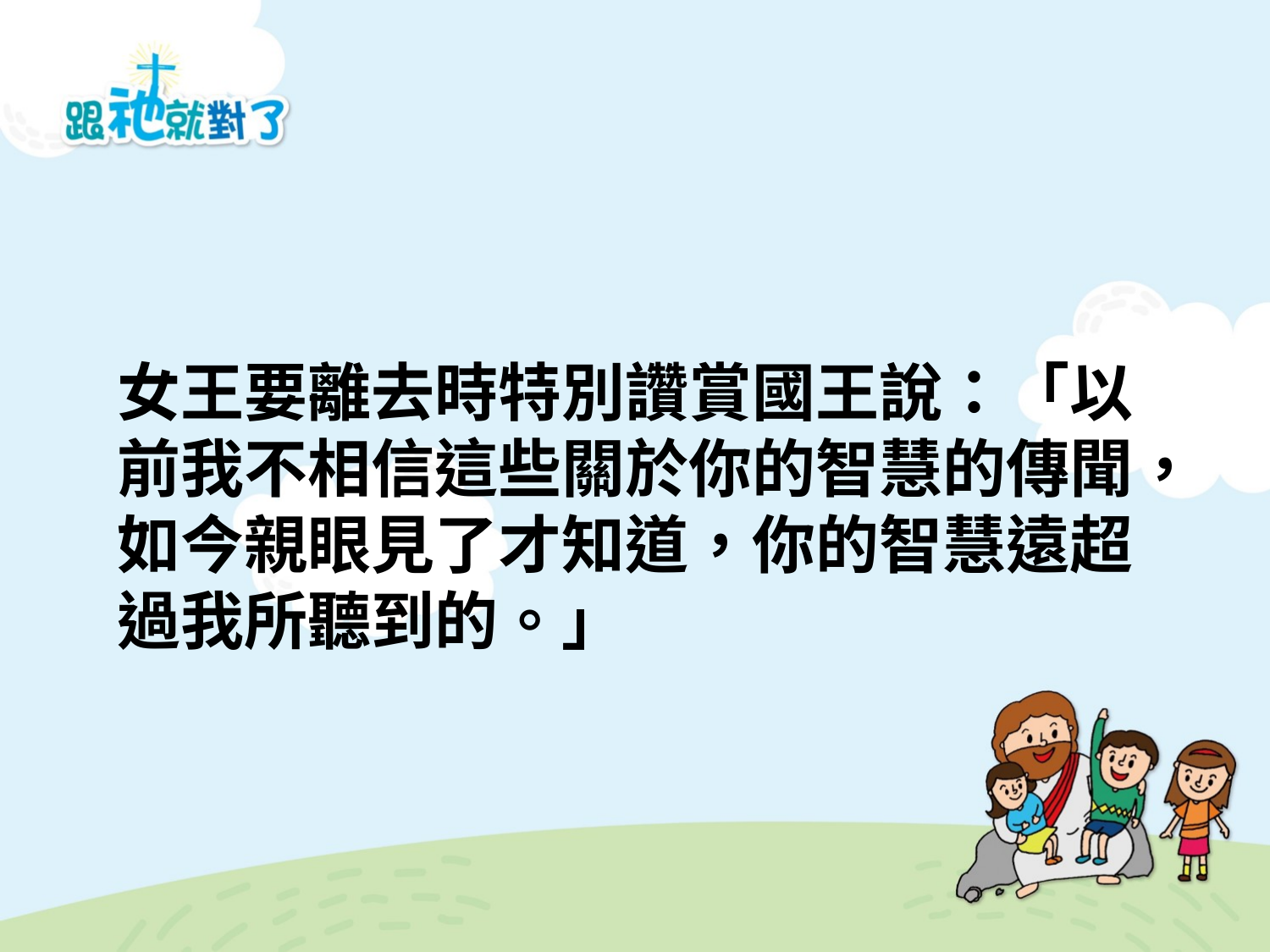

女王要離去時特別讚賞國王說：「以前我不相信這些關於你的智慧的傳聞，如今親眼見了才知道，你的智慧遠超過我所聽到的。」